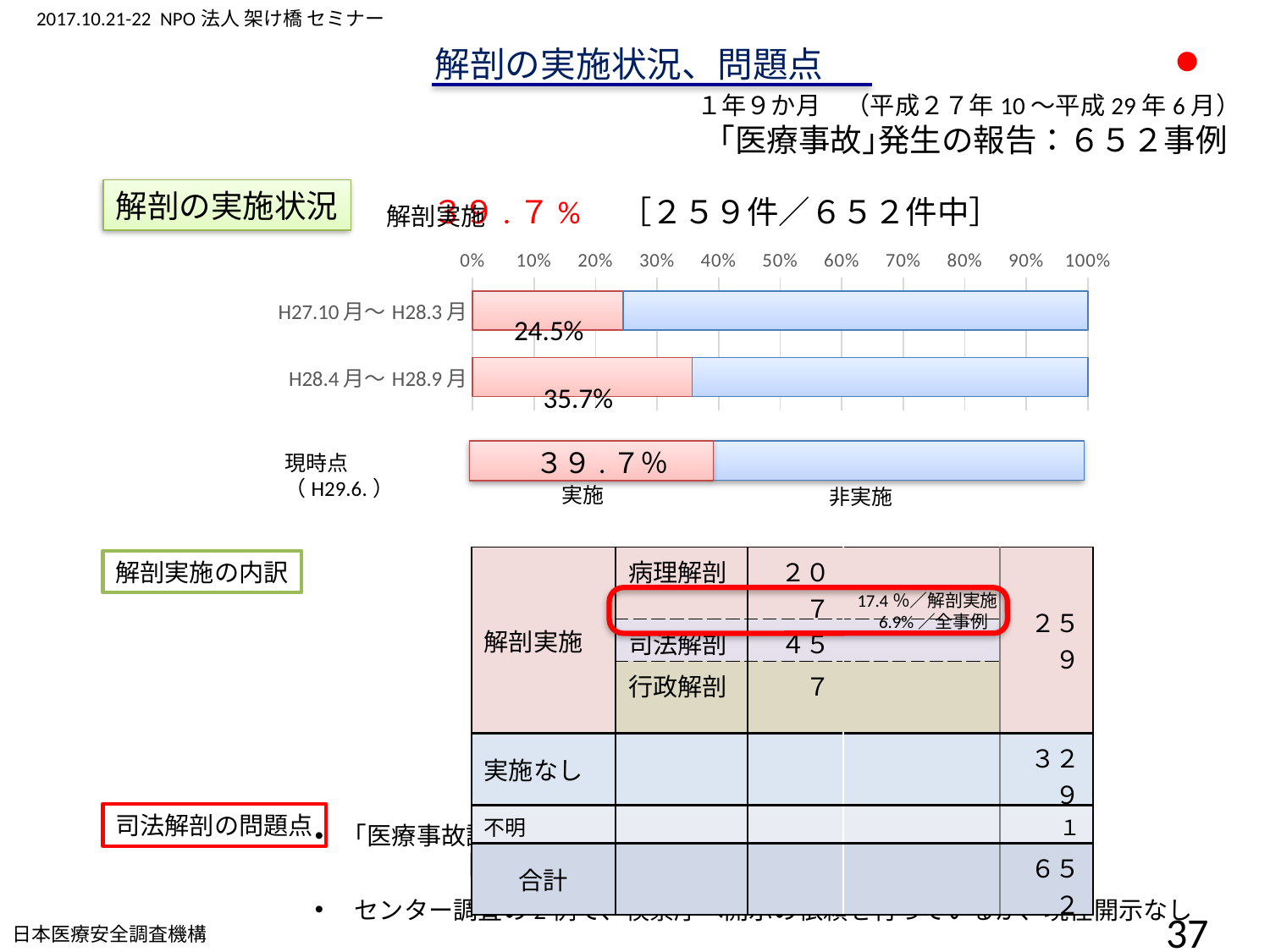

●
解剖の実施状況、問題点
１年９か月　（平成２７年10〜平成29年6月）
｢医療事故｣発生の報告：６５２事例
解剖の実施状況
　３９.７%　［２５９件／６５２件中］
解剖実施

### Chart

| Category | 実施あり | 実施なし |
|---|---|---|
| H27.10月～H28.3月 | 24.5 | 75.5 |
| H28.4月～H28.9月 | 35.7 | 64.3 |
24.5%
35.7%
３９.７％

現時点（H29.6.）
実施
非実施
| 解剖実施 | 病理解剖 | ２０７ |  | ２５９ |
| --- | --- | --- | --- | --- |
|  | 司法解剖 | ４５ |  |  |
|  | 行政解剖 | ７ |  |  |
| 実施なし |  |  |  | ３２９ |
| 不明 |  |  |  | １ |
| 合計 |  |  |  | ６５２ |
解剖実施の内訳
17.4％／解剖実施
　6.9%／全事例

司法解剖の問題点
｢医療事故調査制度｣に解剖結果を使えない
	 ［｢解剖なし調査｣と同様の扱いとなる］
センター調査の2例で、検察庁へ開示の依頼を行っているが、現在開示なし